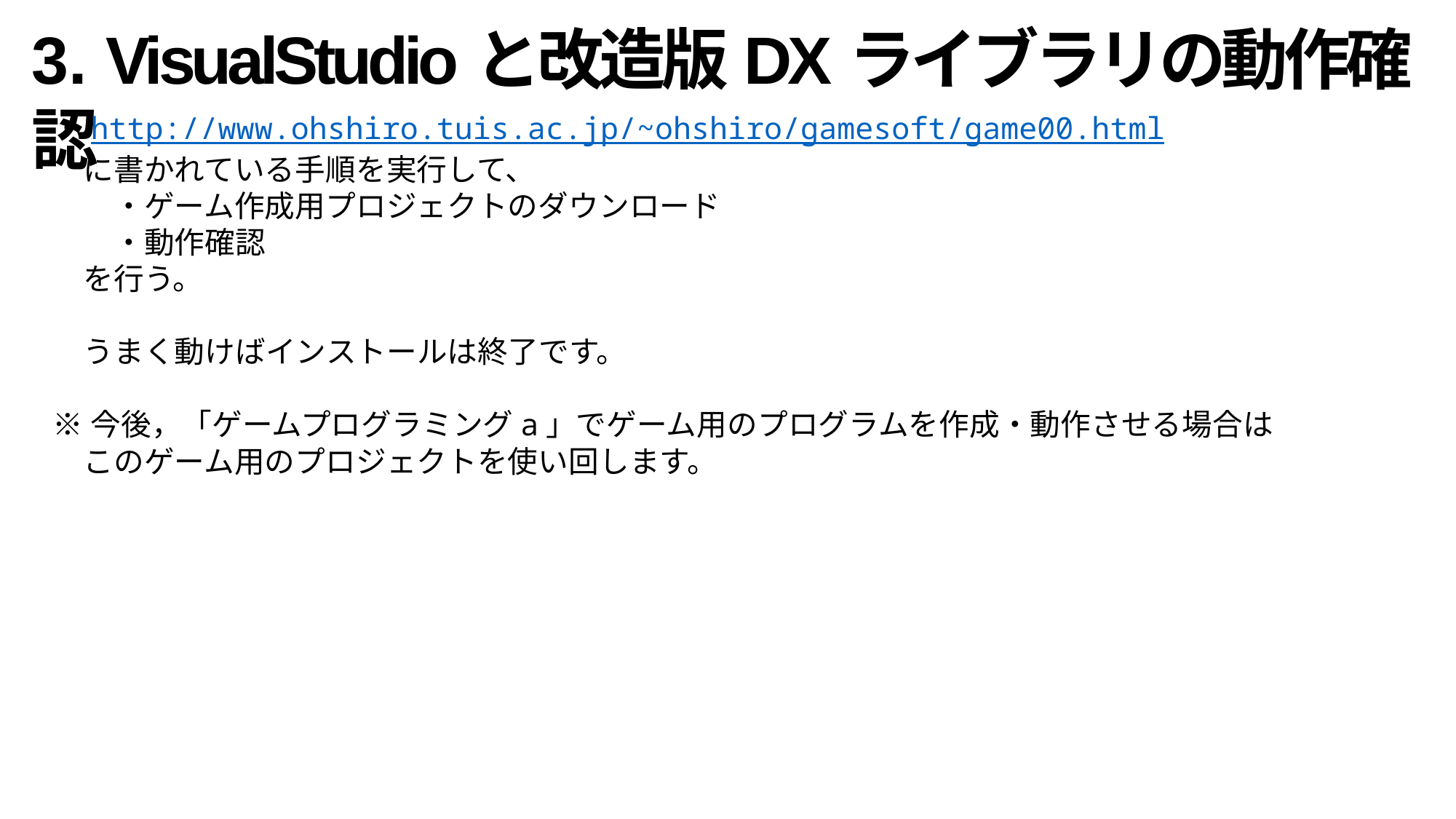

3. VisualStudioと改造版DXライブラリの動作確認
・http://www.ohshiro.tuis.ac.jp/~ohshiro/gamesoft/game00.html
　に書かれている手順を実行して、
　　・ゲーム作成用プロジェクトのダウンロード
　　・動作確認
　を行う。

　うまく動けばインストールは終了です。

※今後，「ゲームプログラミングa」でゲーム用のプログラムを作成・動作させる場合は
　このゲーム用のプロジェクトを使い回します。